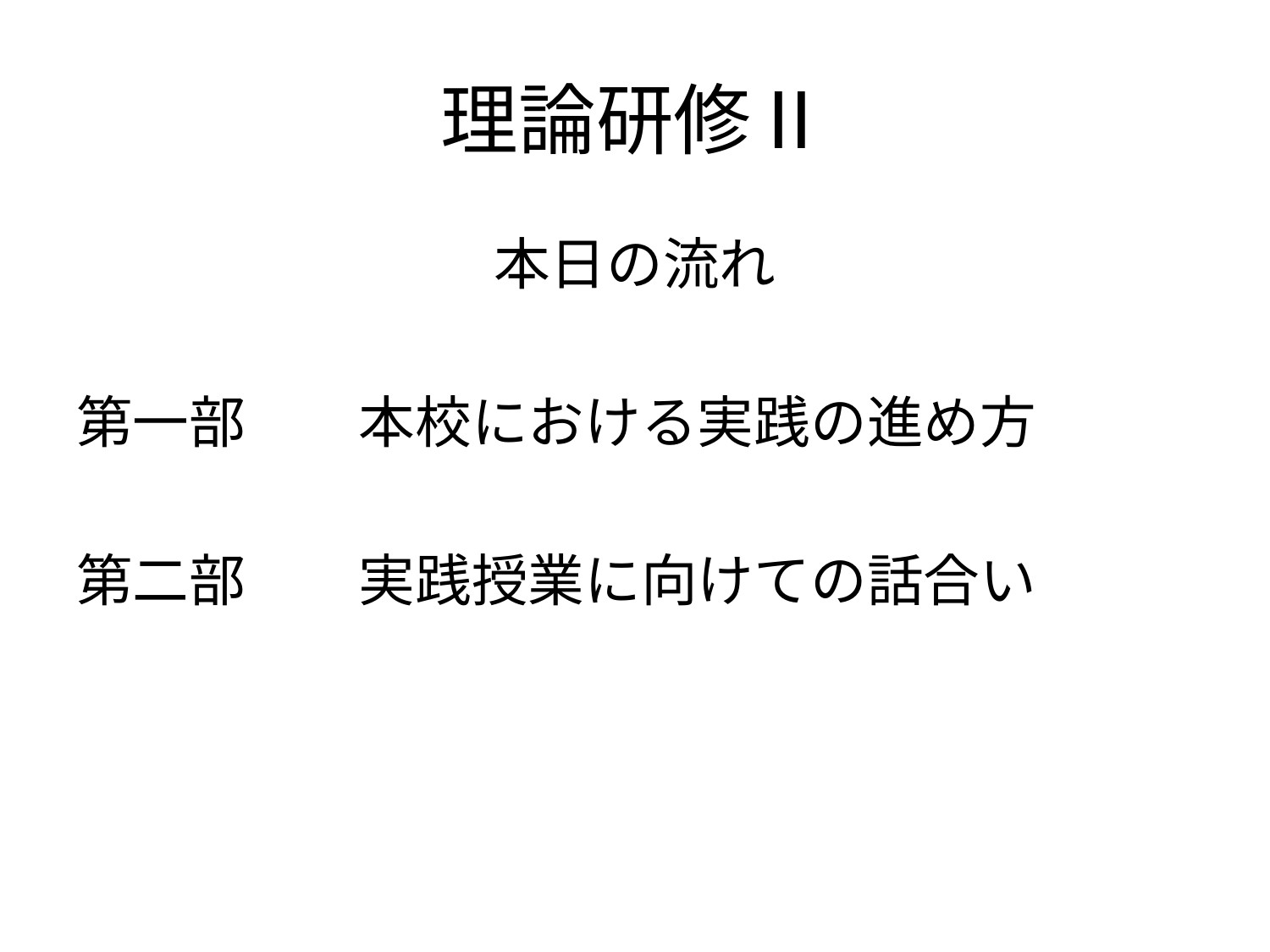

# 理論研修Ⅱ
本日の流れ

第一部　　本校における実践の進め方

第二部　　実践授業に向けての話合い